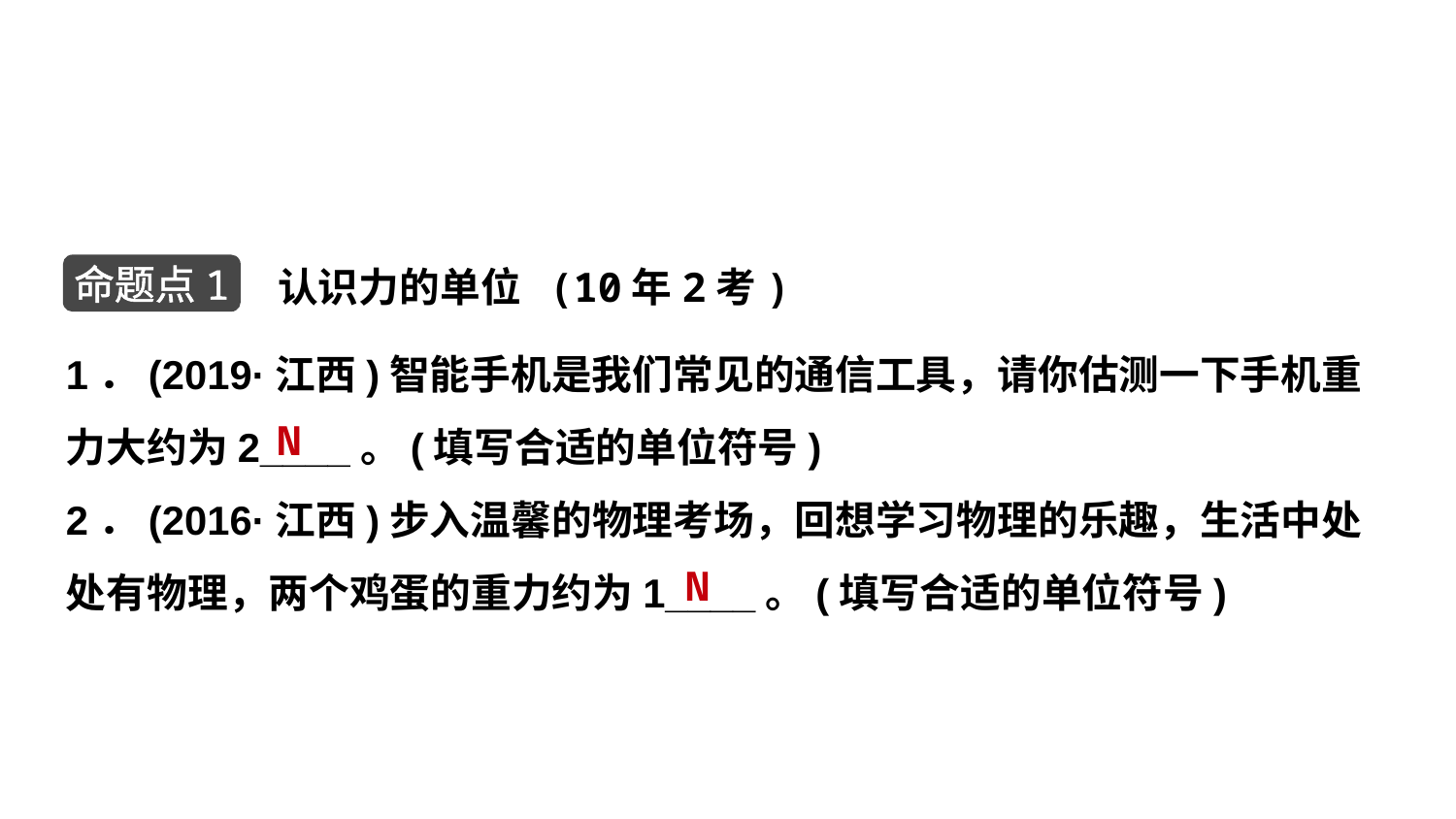

认识力的单位  (10年2考)
命题点1
1．(2019·江西)智能手机是我们常见的通信工具，请你估测一下手机重
力大约为2____。(填写合适的单位符号)
2．(2016·江西)步入温馨的物理考场，回想学习物理的乐趣，生活中处
处有物理，两个鸡蛋的重力约为1____。(填写合适的单位符号)
 N
 N